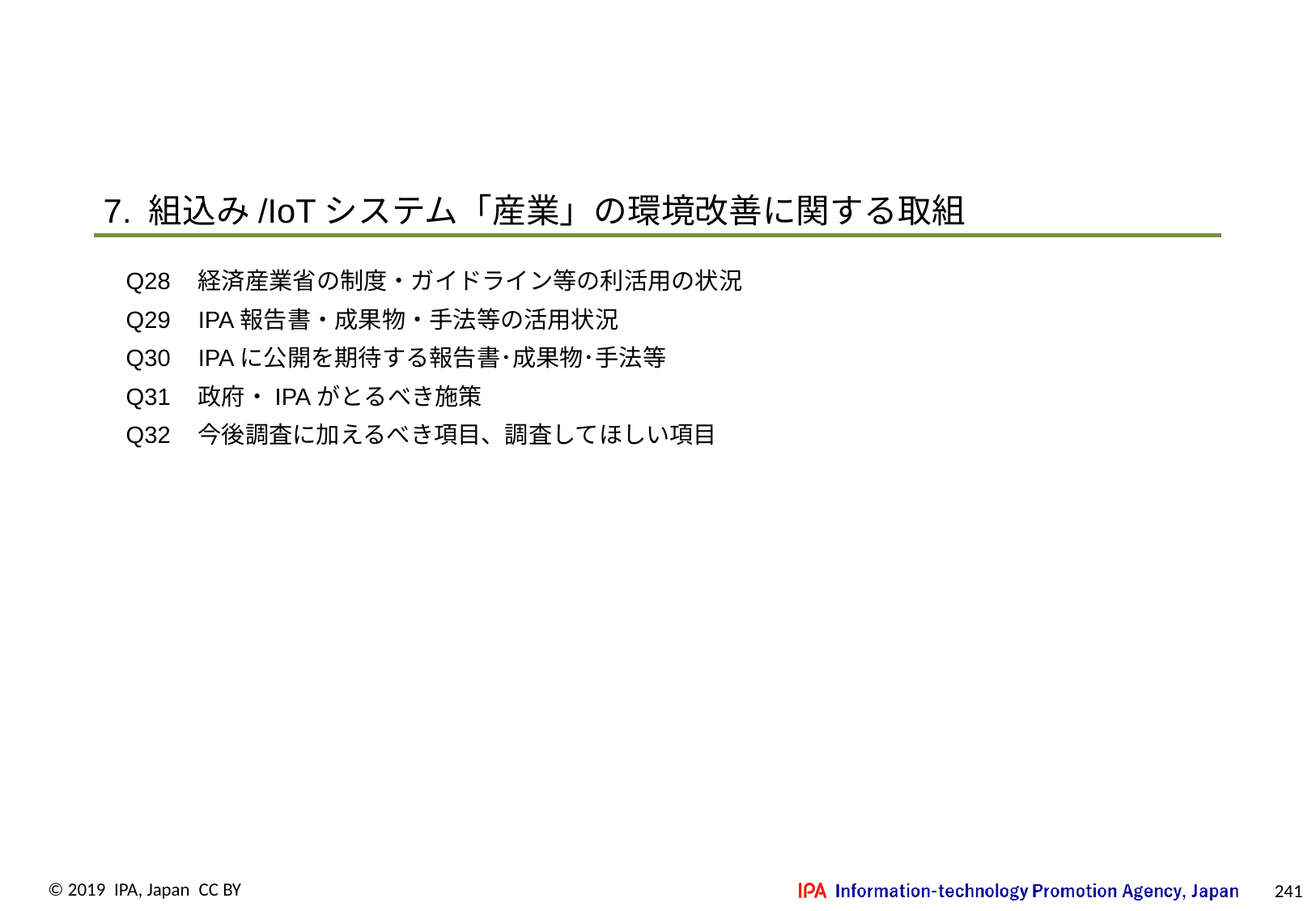

7. 組込み/IoTシステム「産業」の環境改善に関する取組
Q28	経済産業省の制度・ガイドライン等の利活用の状況
Q29	IPA報告書・成果物・手法等の活用状況
Q30	IPAに公開を期待する報告書･成果物･手法等
Q31	政府・IPAがとるべき施策
Q32	今後調査に加えるべき項目、調査してほしい項目